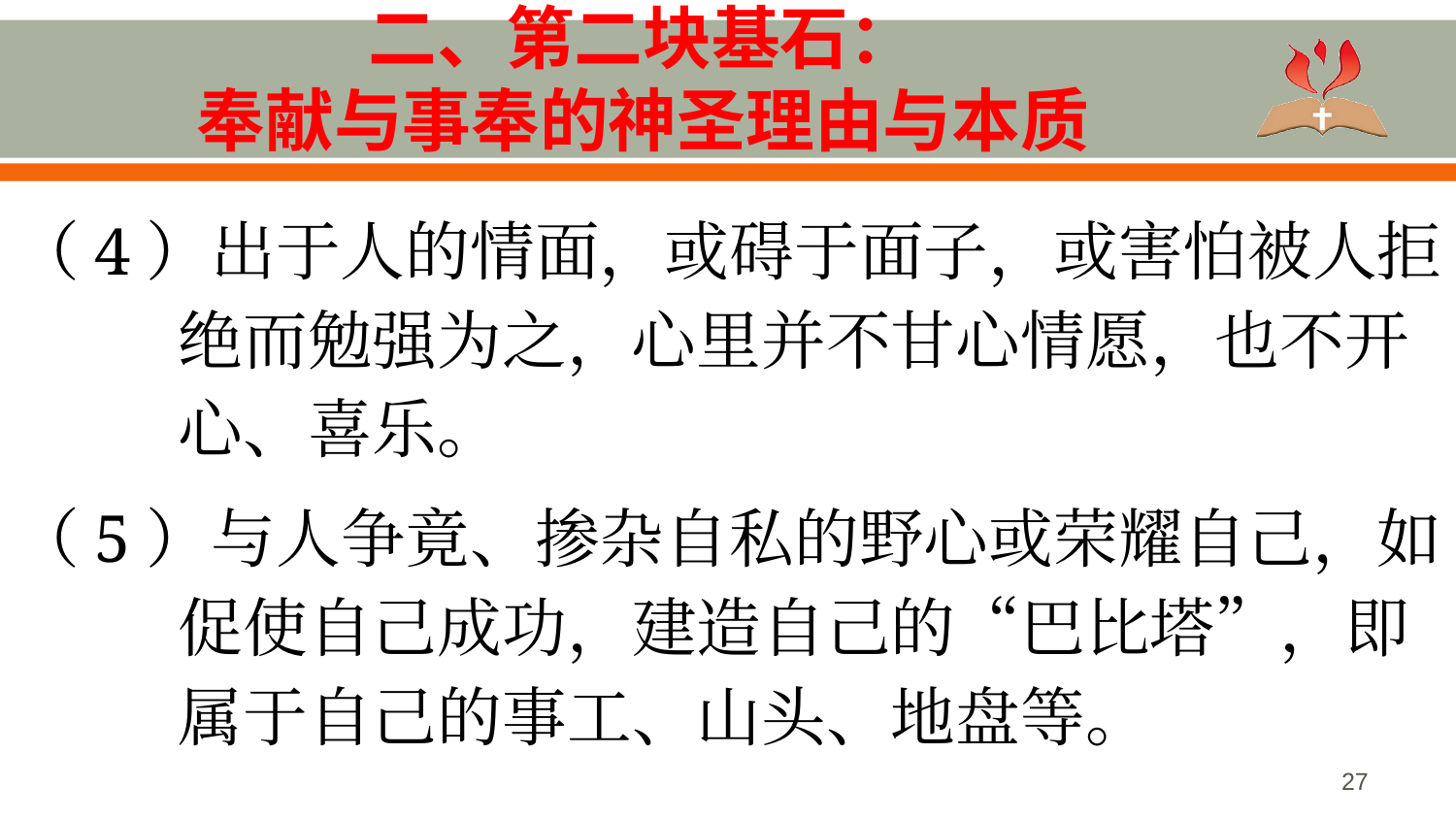

# 二、第二块基石： 奉献与事奉的神圣理由与本质
（4）出于人的情面，或碍于面子，或害怕被人拒绝而勉强为之，心里并不甘心情愿，也不开心、喜乐。
（5）与人争竟、掺杂自私的野心或荣耀自己，如促使自己成功，建造自己的“巴比塔”，即属于自己的事工、山头、地盘等。

27